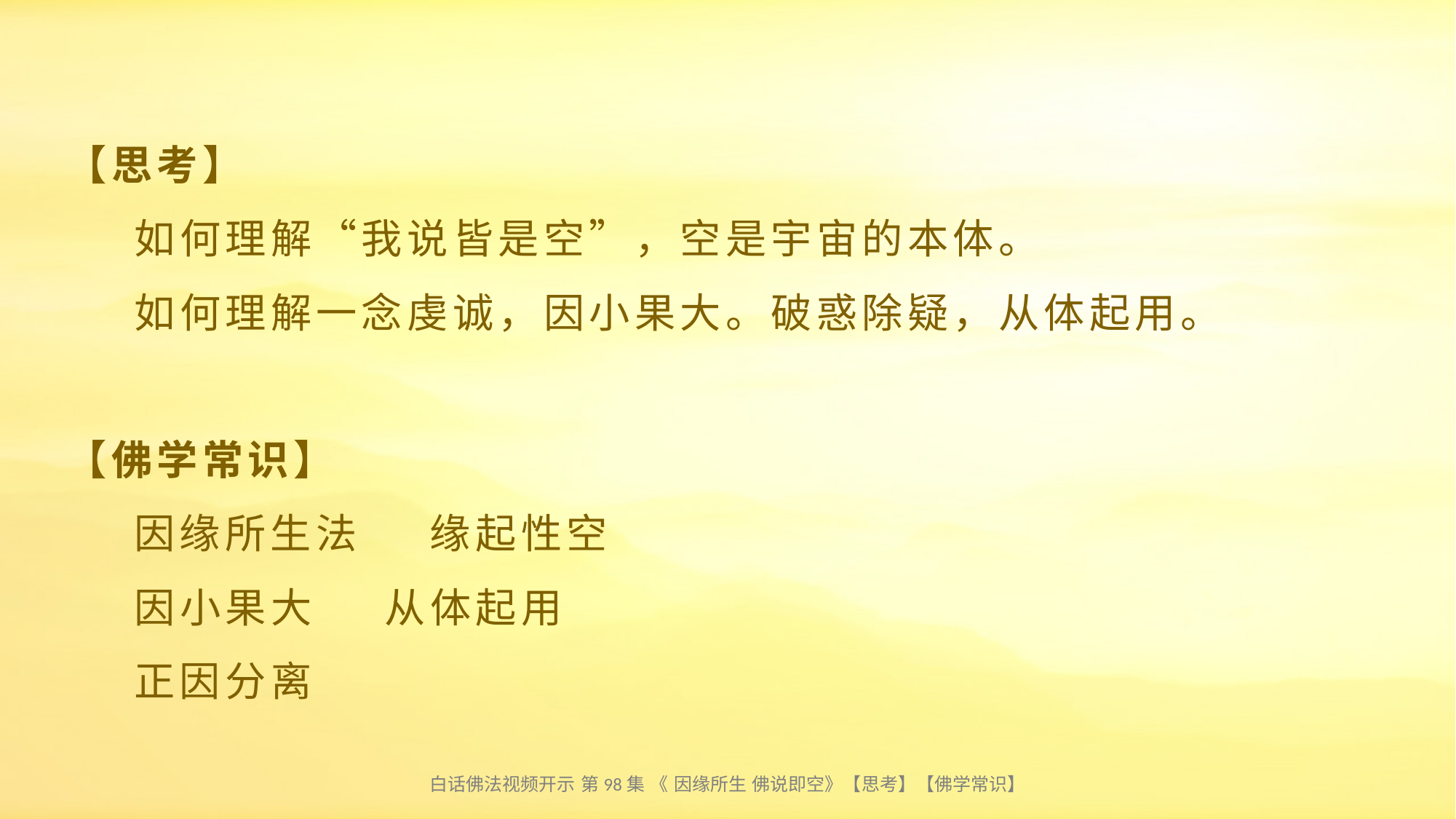

# 【思考】 如何理解“我说皆是空”，空是宇宙的本体。 如何理解一念虔诚，因小果大。破惑除疑，从体起用。 【佛学常识】 因缘所生法     缘起性空 因小果大     从体起用 正因分离
白话佛法视频开示 第98集 《 因缘所生 佛说即空》【思考】【佛学常识】